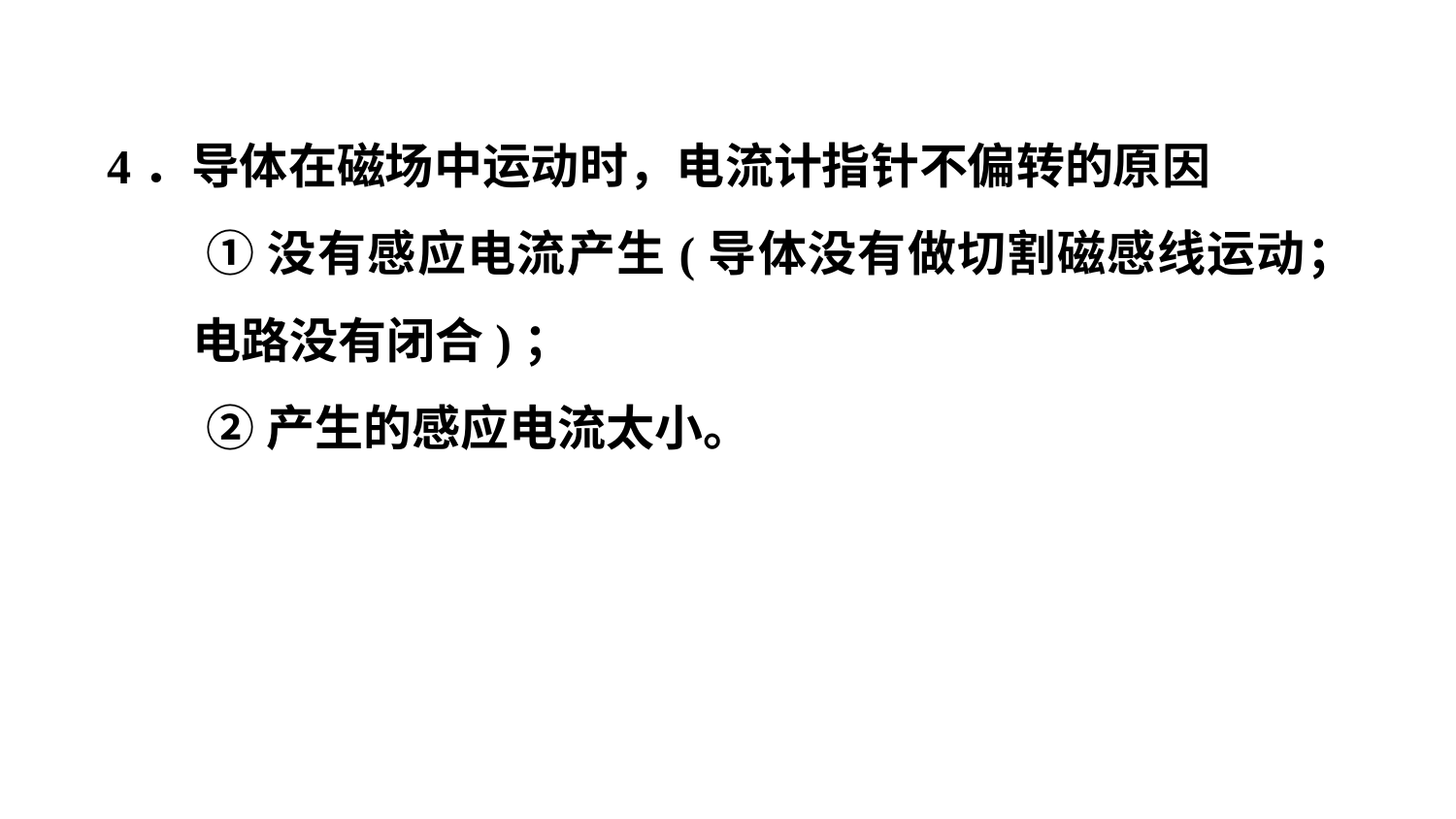

4．导体在磁场中运动时，电流计指针不偏转的原因
①没有感应电流产生(导体没有做切割磁感线运动；电路没有闭合)；
②产生的感应电流太小。